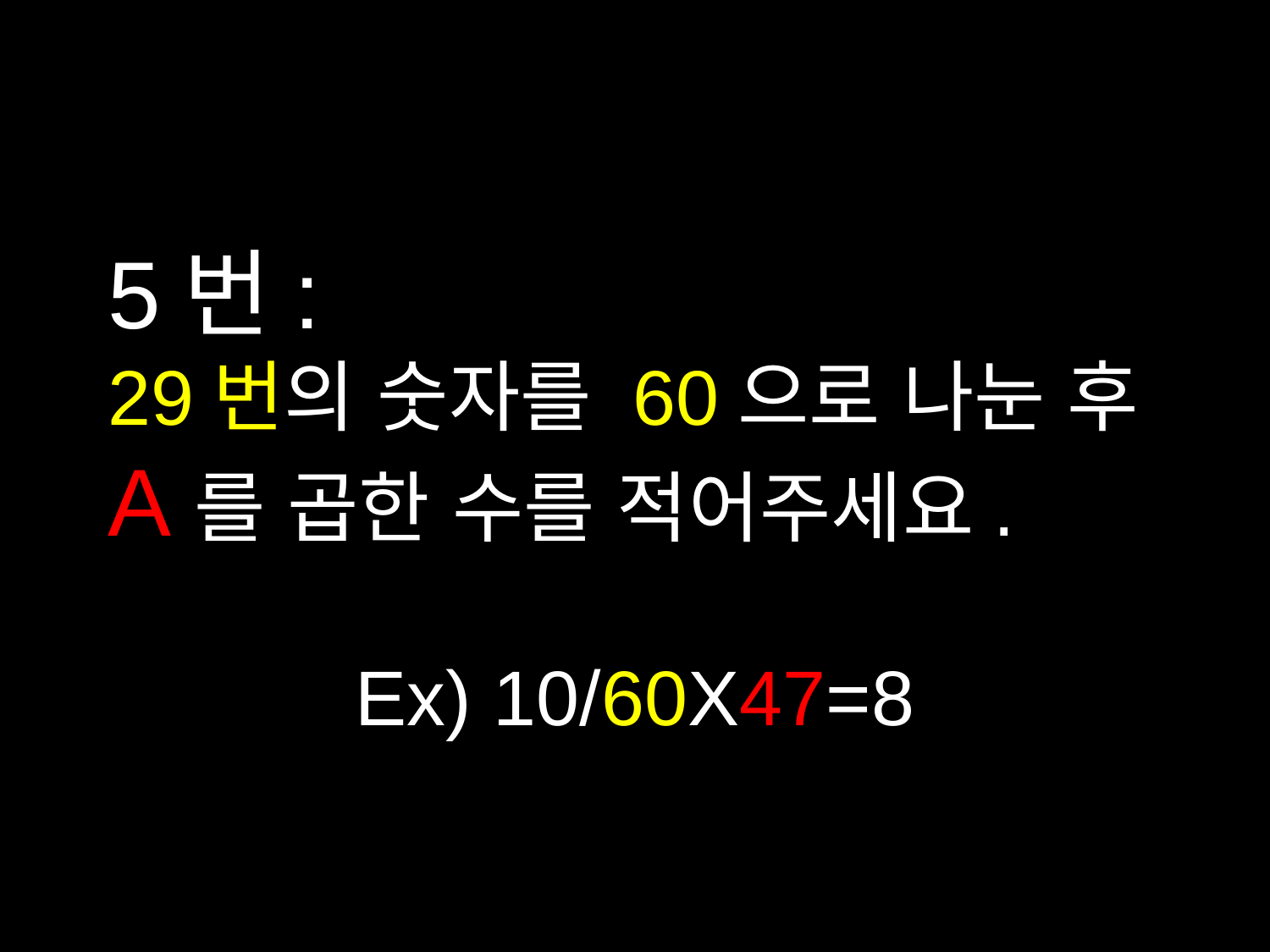

5번:
29번의 숫자를 60으로 나눈 후 A를 곱한 수를 적어주세요.

Ex) 10/60X47=8